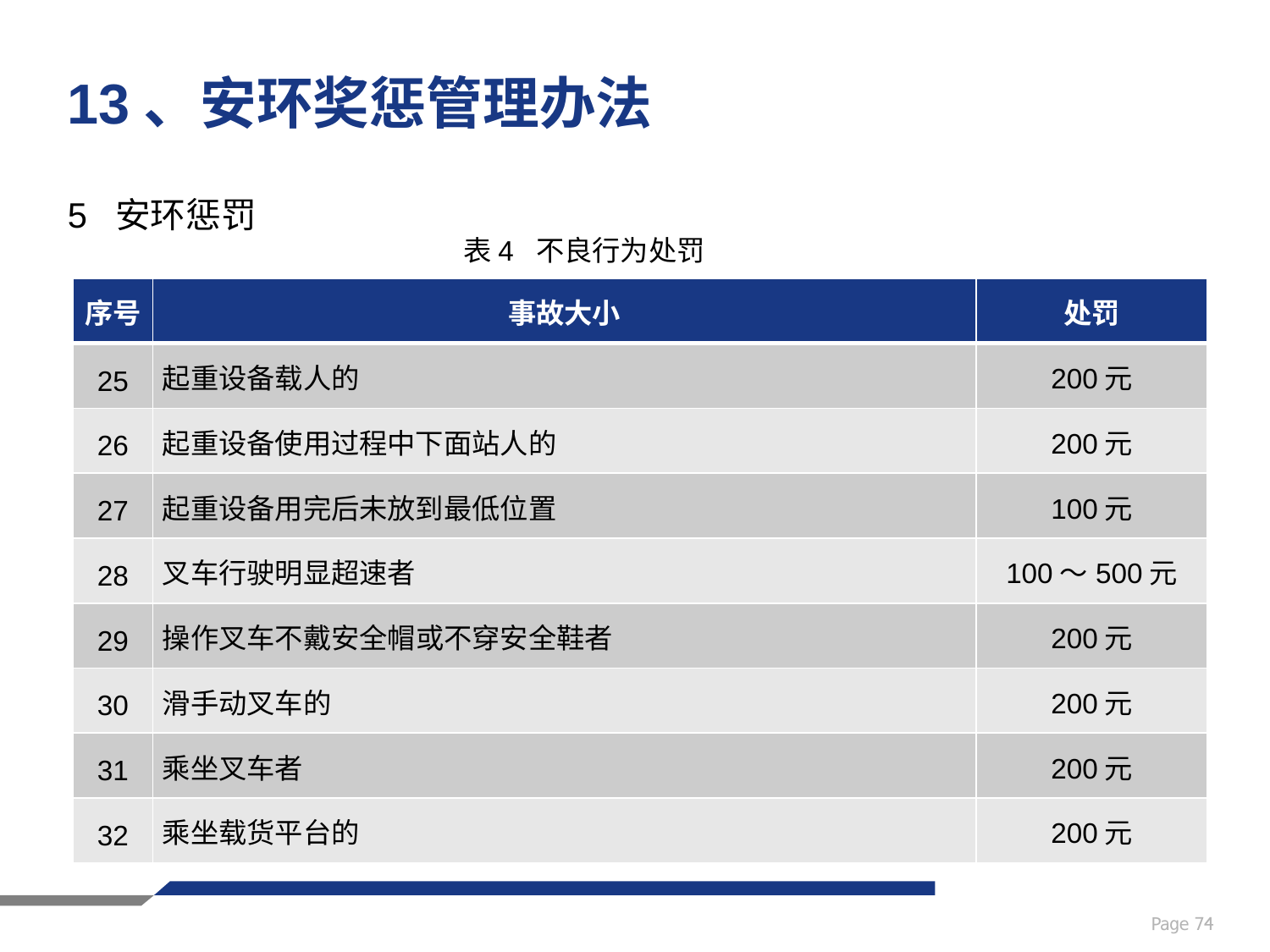

# 13、安环奖惩管理办法
5  安环惩罚
表4  不良行为处罚
| 序号 | 事故大小 | 处罚 |
| --- | --- | --- |
| 25 | 起重设备载人的 | 200元 |
| 26 | 起重设备使用过程中下面站人的 | 200元 |
| 27 | 起重设备用完后未放到最低位置 | 100元 |
| 28 | 叉车行驶明显超速者 | 100～500元 |
| 29 | 操作叉车不戴安全帽或不穿安全鞋者 | 200元 |
| 30 | 滑手动叉车的 | 200元 |
| 31 | 乘坐叉车者 | 200元 |
| 32 | 乘坐载货平台的 | 200元 |
Page 74